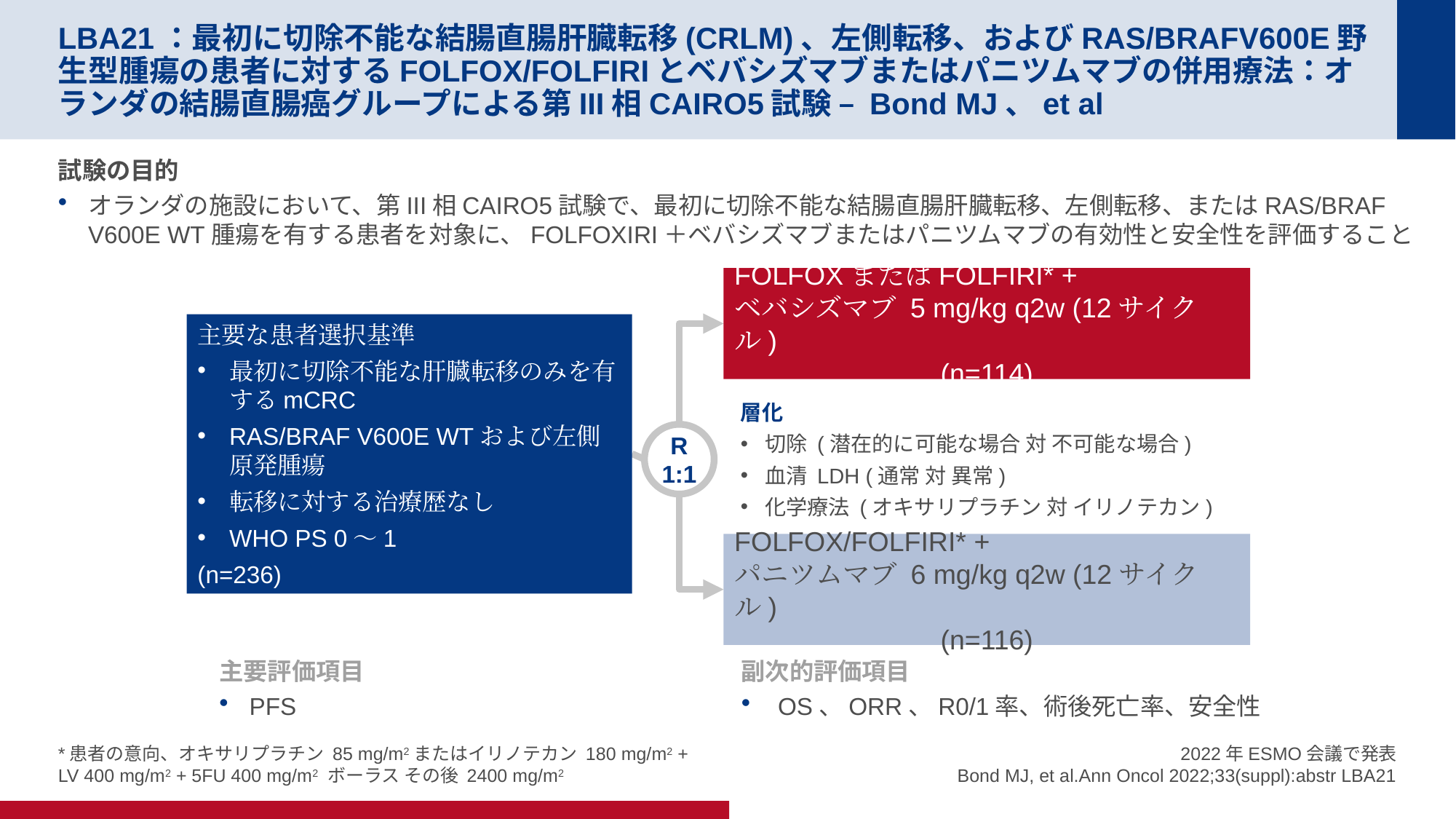

# LBA21：最初に切除不能な結腸直腸肝臓転移(CRLM)、左側転移、およびRAS/BRAFV600E野生型腫瘍の患者に対するFOLFOX/FOLFIRIとベバシズマブまたはパニツムマブの併用療法：オランダの結腸直腸癌グループによる第III相CAIRO5試験 – Bond MJ、et al
試験の目的
オランダの施設において、第III相CAIRO5試験で、最初に切除不能な結腸直腸肝臓転移、左側転移、またはRAS/BRAF V600E WT腫瘍を有する患者を対象に、FOLFOXIRI＋ベバシズマブまたはパニツムマブの有効性と安全性を評価すること
FOLFOXまたはFOLFIRI* +
ベバシズマブ 5 mg/kg q2w (12サイクル)
(n=114)
主要な患者選択基準
最初に切除不能な肝臓転移のみを有するmCRC
RAS/BRAF V600E WTおよび左側原発腫瘍
転移に対する治療歴なし
WHO PS 0～1
(n=236)
層化
切除 (潜在的に可能な場合 対 不可能な場合)
血清 LDH (通常 対 異常)
化学療法 (オキサリプラチン 対 イリノテカン)
R
1:1
FOLFOX/FOLFIRI* +
パニツムマブ 6 mg/kg q2w (12サイクル)
(n=116)
主要評価項目
PFS
副次的評価項目
 OS、ORR、R0/1率、術後死亡率、安全性
*患者の意向、オキサリプラチン 85 mg/m2またはイリノテカン 180 mg/m2 + LV 400 mg/m2 + 5FU 400 mg/m2 ボーラス その後 2400 mg/m2
2022年ESMO会議で発表
Bond MJ, et al.Ann Oncol 2022;33(suppl):abstr LBA21